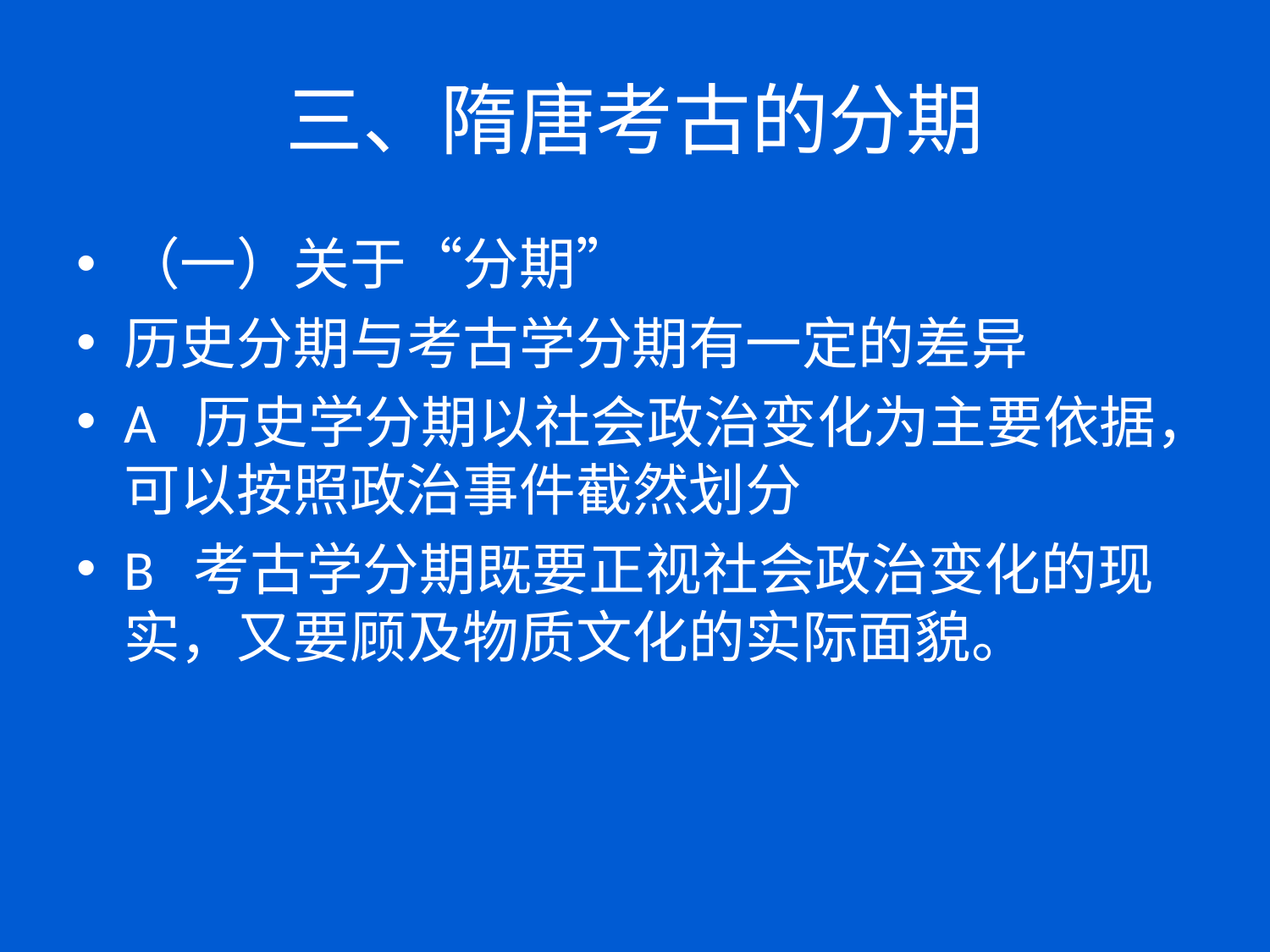

# 三、隋唐考古的分期
（一）关于“分期”
历史分期与考古学分期有一定的差异
A  历史学分期以社会政治变化为主要依据，可以按照政治事件截然划分
B  考古学分期既要正视社会政治变化的现实，又要顾及物质文化的实际面貌。